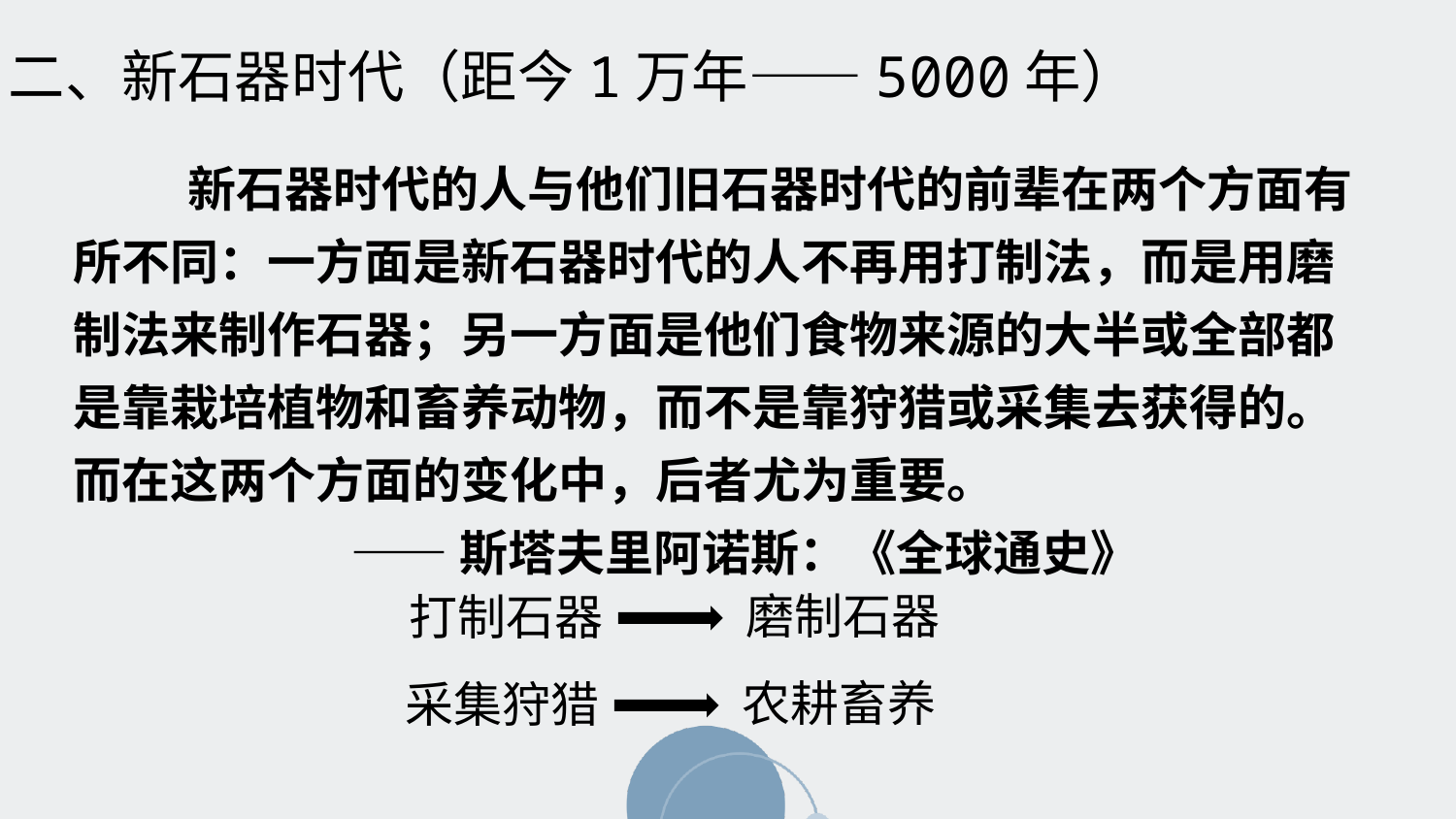

二、新石器时代（距今1万年——5000年）
新石器时代的人与他们旧石器时代的前辈在两个方面有所不同：一方面是新石器时代的人不再用打制法，而是用磨制法来制作石器；另一方面是他们食物来源的大半或全部都是靠栽培植物和畜养动物，而不是靠狩猎或采集去获得的。而在这两个方面的变化中，后者尤为重要。
               ——斯塔夫里阿诺斯：《全球通史》
磨制石器

打制石器
农耕畜养

采集狩猎